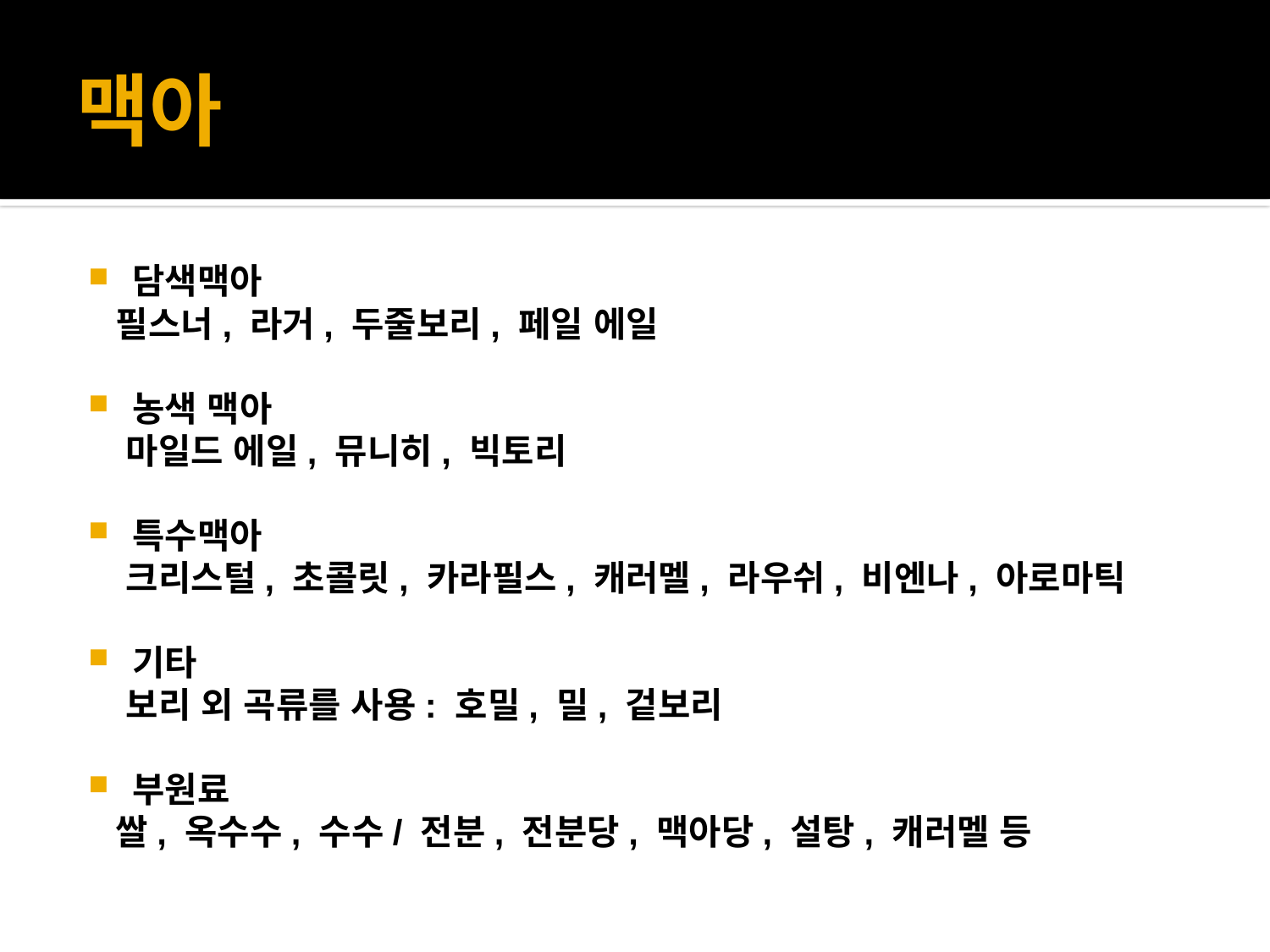

# 맥아
담색맥아
  필스너, 라거, 두줄보리, 페일 에일

농색 맥아
   마일드 에일, 뮤니히, 빅토리

특수맥아
   크리스털, 초콜릿, 카라필스, 캐러멜, 라우쉬, 비엔나, 아로마틱

기타
   보리 외 곡류를 사용: 호밀, 밀, 겉보리

부원료
  쌀, 옥수수, 수수/ 전분, 전분당, 맥아당, 설탕, 캐러멜 등